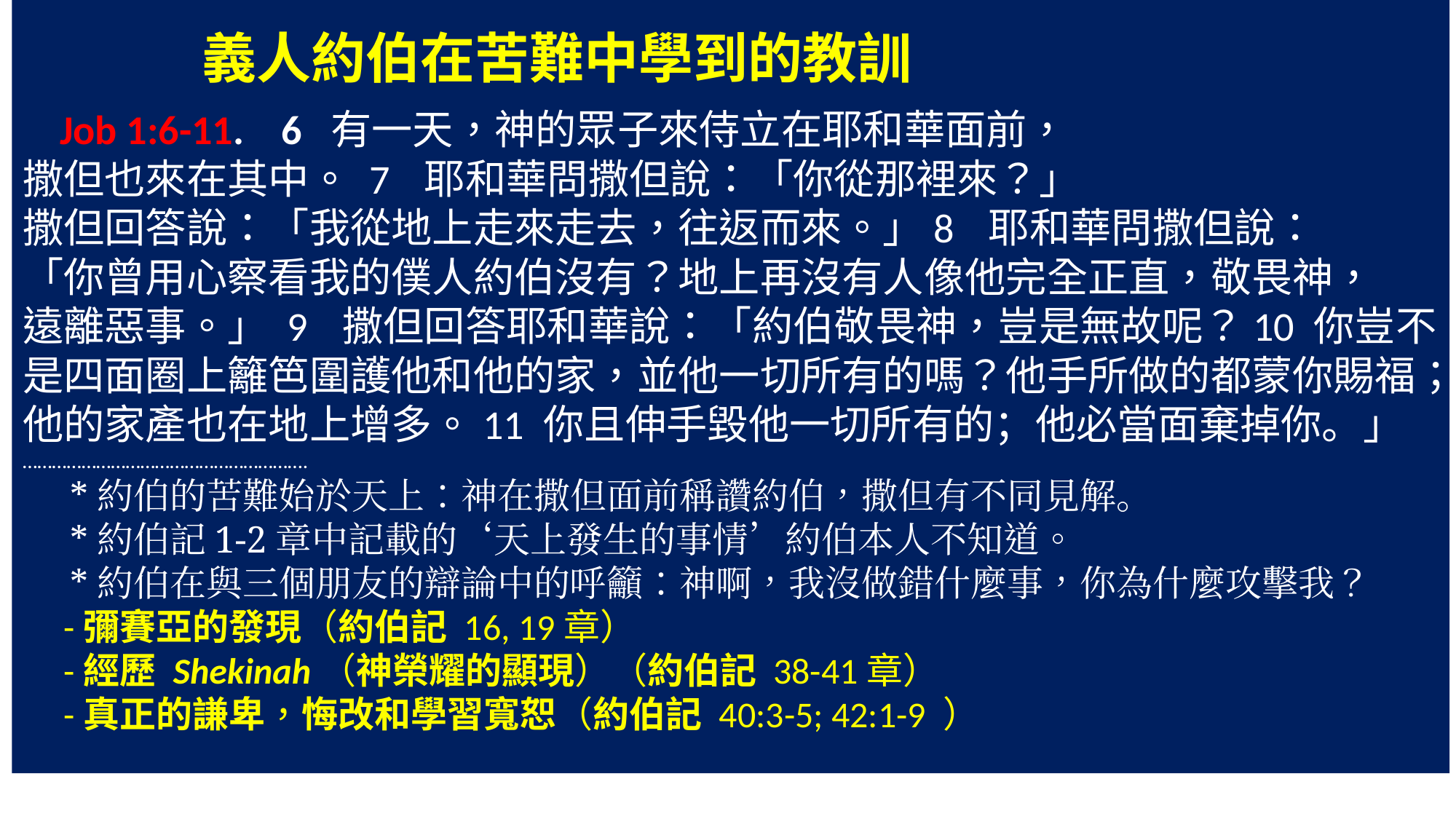

義人約伯在苦難中學到的教訓

    Job 1:6-11.    6  有一天，神的眾子來侍立在耶和華面前，
撒但也來在其中。 7 耶和華問撒但說：「你從那裡來？」
撒但回答說：「我從地上走來走去，往返而來。」8 耶和華問撒但說：
「你曾用心察看我的僕人約伯沒有？地上再沒有人像他完全正直，敬畏神，
遠離惡事。」 9 撒但回答耶和華說：「約伯敬畏神，豈是無故呢？10 你豈不是四面圈上籬笆圍護他和他的家，並他一切所有的嗎？他手所做的都蒙你賜福；他的家產也在地上增多。11 你且伸手毀他一切所有的；他必當面棄掉你。」
………………………………………………….
     *約伯的苦難始於天上：神在撒但面前稱讚約伯，撒但有不同見解。
     *約伯記1-2章中記載的‘天上發生的事情’約伯本人不知道。
     *約伯在與三個朋友的辯論中的呼籲：神啊，我沒做錯什麼事，你為什麼攻擊我？
     -彌賽亞的發現（約伯記 16, 19章）
     -經歷 Shekinah（神榮耀的顯現）（約伯記 38-41章）
     -真正的謙卑，悔改和學習寬恕（約伯記 40:3-5; 42:1-9 ）